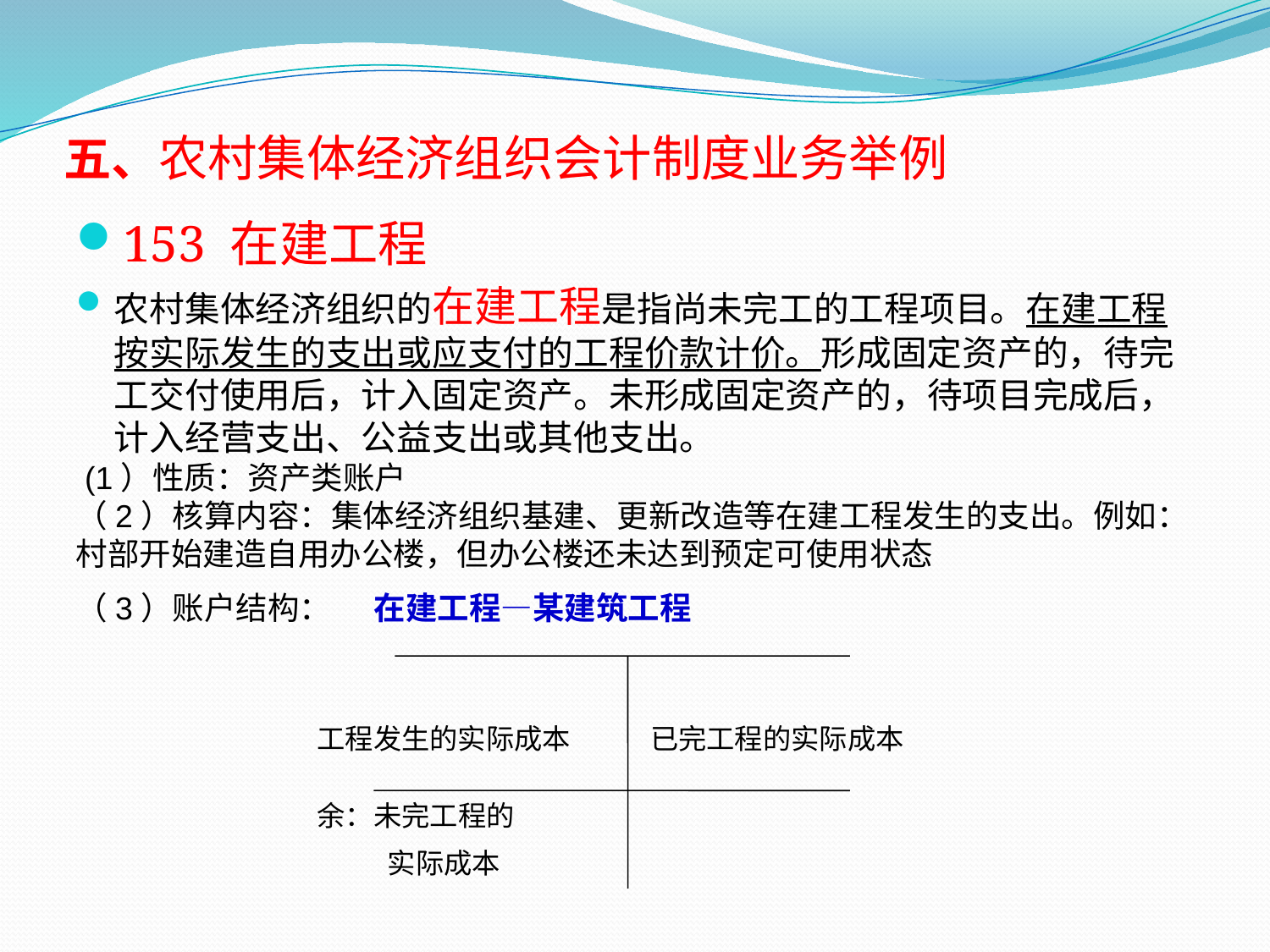

# 五、农村集体经济组织会计制度业务举例
153 在建工程
农村集体经济组织的在建工程是指尚未完工的工程项目。在建工程按实际发生的支出或应支付的工程价款计价。形成固定资产的，待完工交付使用后，计入固定资产。未形成固定资产的，待项目完成后，计入经营支出、公益支出或其他支出。
 (1）性质：资产类账户
（2）核算内容：集体经济组织基建、更新改造等在建工程发生的支出。例如：村部开始建造自用办公楼，但办公楼还未达到预定可使用状态
（3）账户结构：      在建工程—某建筑工程

工程发生的实际成本
已完工程的实际成本

余：未完工程的
          实际成本